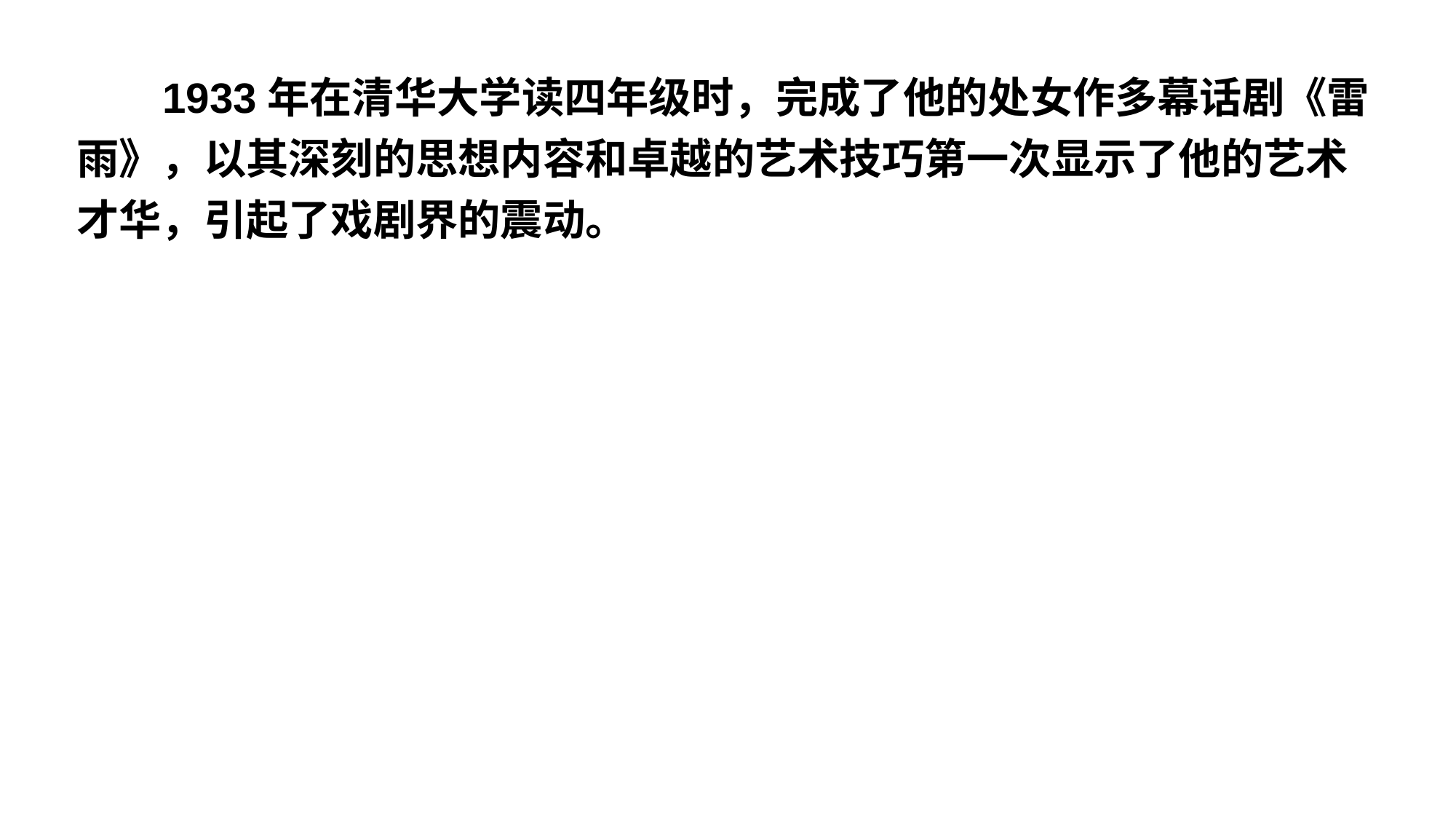

1933年在清华大学读四年级时，完成了他的处女作多幕话剧《雷雨》，以其深刻的思想内容和卓越的艺术技巧第一次显示了他的艺术才华，引起了戏剧界的震动。